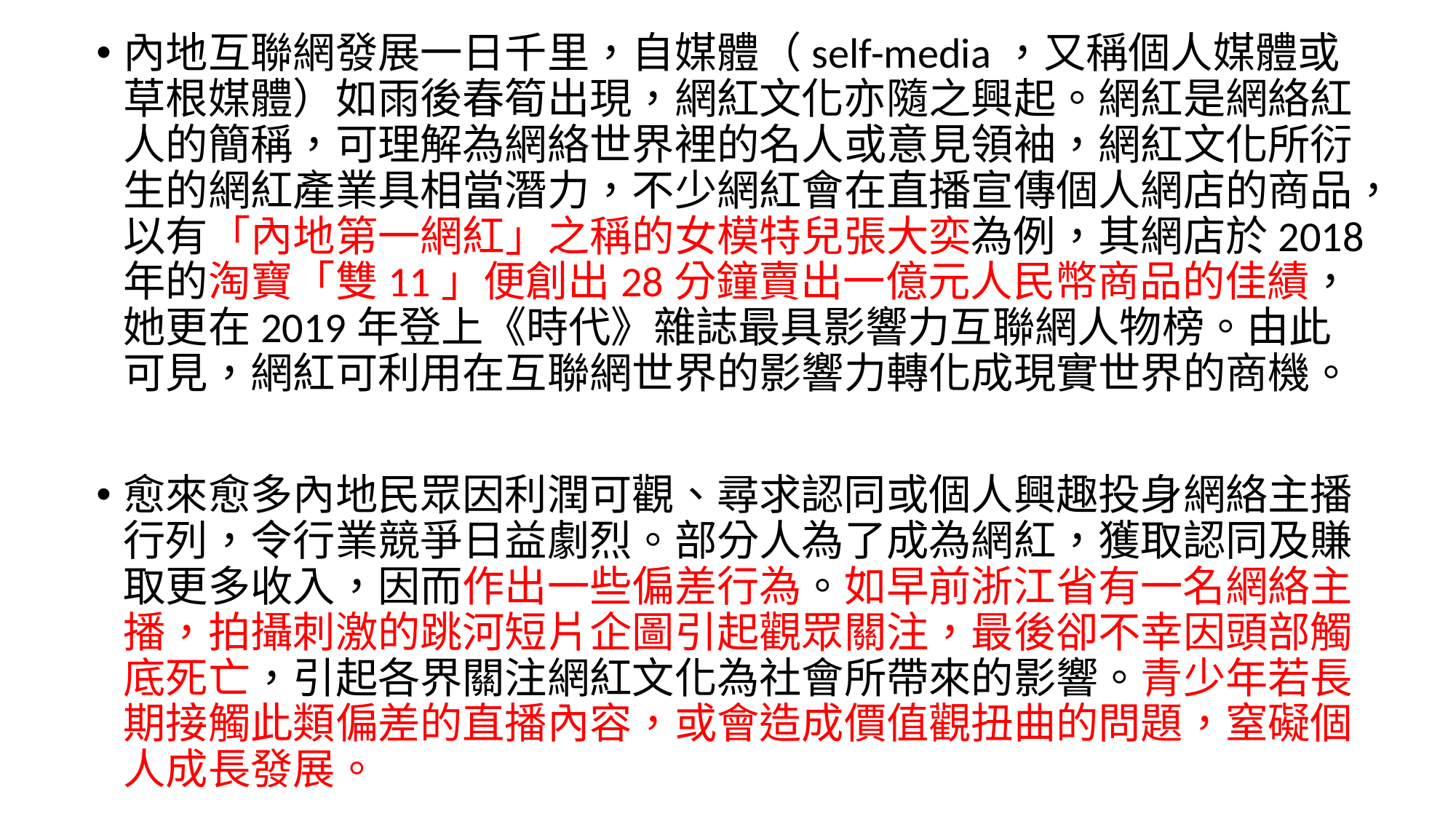

內地互聯網發展一日千里，自媒體（self-media，又稱個人媒體或草根媒體）如雨後春筍出現，網紅文化亦隨之興起。網紅是網絡紅人的簡稱，可理解為網絡世界裡的名人或意見領袖，網紅文化所衍生的網紅產業具相當潛力，不少網紅會在直播宣傳個人網店的商品，以有「內地第一網紅」之稱的女模特兒張大奕為例，其網店於2018年的淘寶「雙11」便創出28分鐘賣出一億元人民幣商品的佳績，她更在2019年登上《時代》雜誌最具影響力互聯網人物榜。由此可見，網紅可利用在互聯網世界的影響力轉化成現實世界的商機。

愈來愈多內地民眾因利潤可觀、尋求認同或個人興趣投身網絡主播行列，令行業競爭日益劇烈。部分人為了成為網紅，獲取認同及賺取更多收入，因而作出一些偏差行為。如早前浙江省有一名網絡主播，拍攝刺激的跳河短片企圖引起觀眾關注，最後卻不幸因頭部觸底死亡，引起各界關注網紅文化為社會所帶來的影響。青少年若長期接觸此類偏差的直播內容，或會造成價值觀扭曲的問題，窒礙個人成長發展。